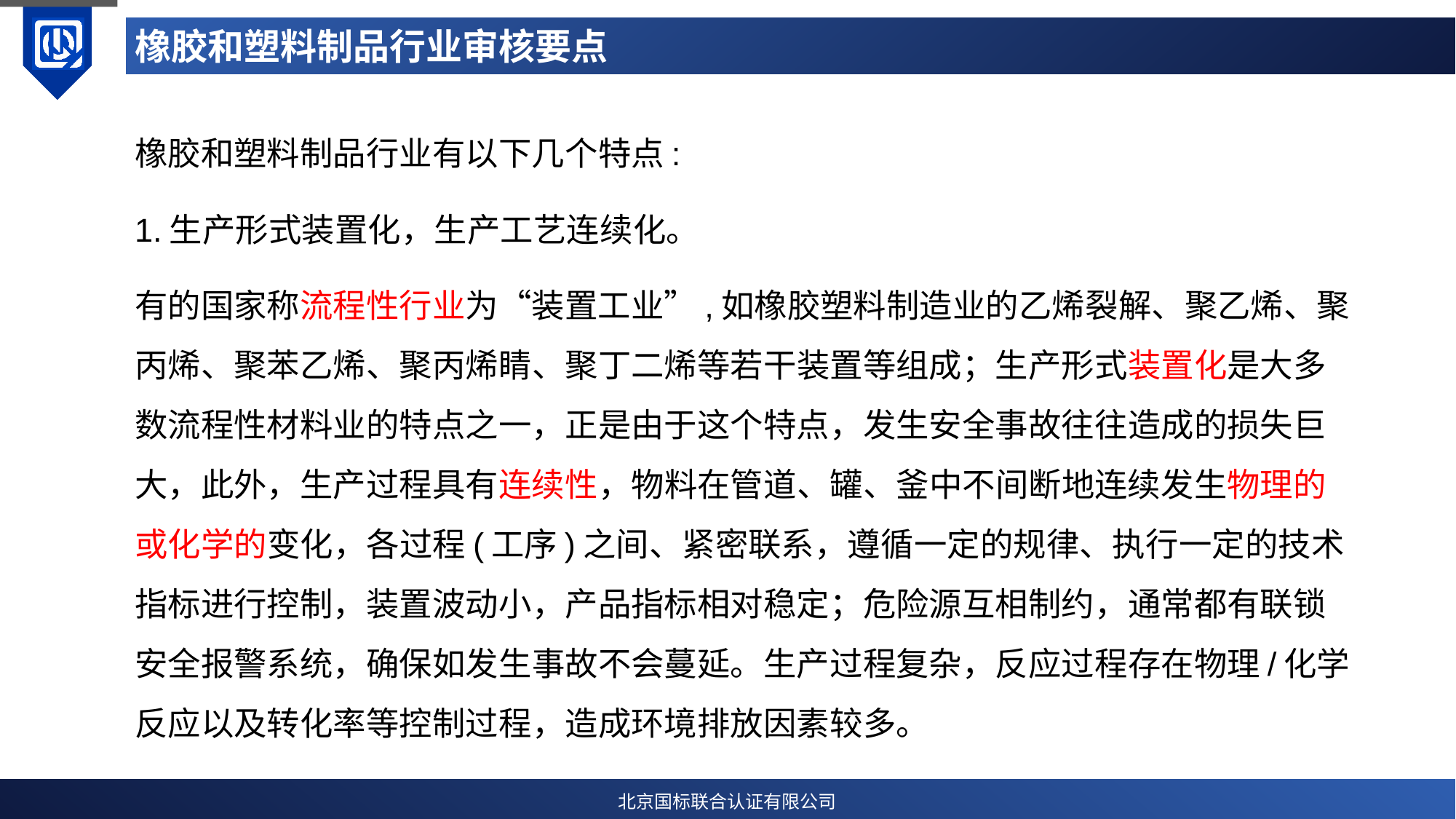

# 橡胶和塑料制品行业审核要点
橡胶和塑料制品行业有以下几个特点:
1.生产形式装置化，生产工艺连续化。
有的国家称流程性行业为“装置工业”,如橡胶塑料制造业的乙烯裂解、聚乙烯、聚丙烯、聚苯乙烯、聚丙烯睛、聚丁二烯等若干装置等组成；生产形式装置化是大多数流程性材料业的特点之一，正是由于这个特点，发生安全事故往往造成的损失巨大，此外，生产过程具有连续性，物料在管道、罐、釜中不间断地连续发生物理的或化学的变化，各过程(工序)之间、紧密联系，遵循一定的规律、执行一定的技术指标进行控制，装置波动小，产品指标相对稳定；危险源互相制约，通常都有联锁安全报警系统，确保如发生事故不会蔓延。生产过程复杂，反应过程存在物理/化学反应以及转化率等控制过程，造成环境排放因素较多。